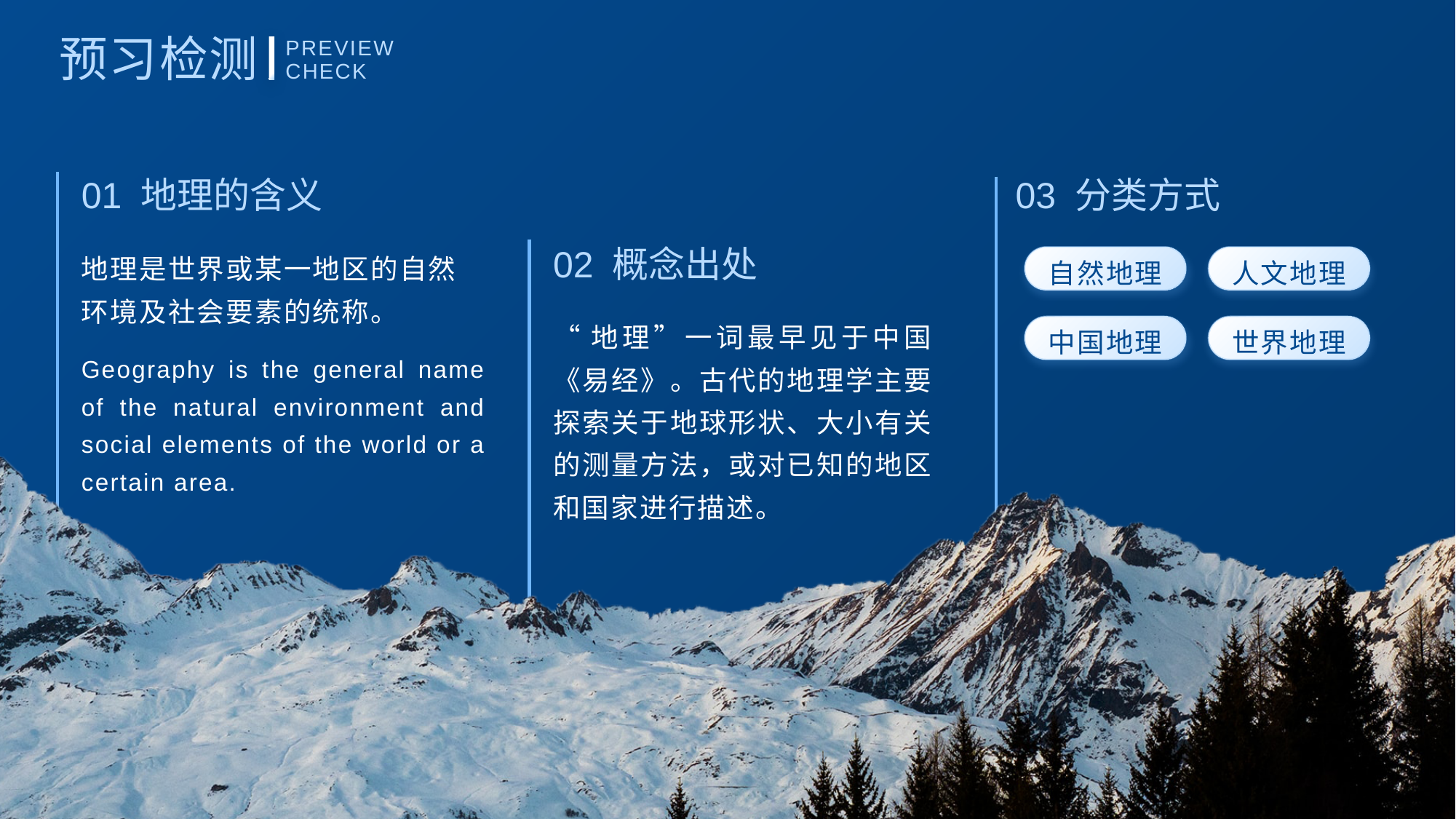

预习检测
PREVIEW
CHECK
01 地理的含义
03 分类方式
02 概念出处
地理是世界或某一地区的自然环境及社会要素的统称。
自然地理
人文地理

“地理”一词最早见于中国《易经》。古代的地理学主要探索关于地球形状、大小有关的测量方法，或对已知的地区和国家进行描述。
中国地理
世界地理

Geography is the general name of the natural environment and social elements of the world or a certain area.